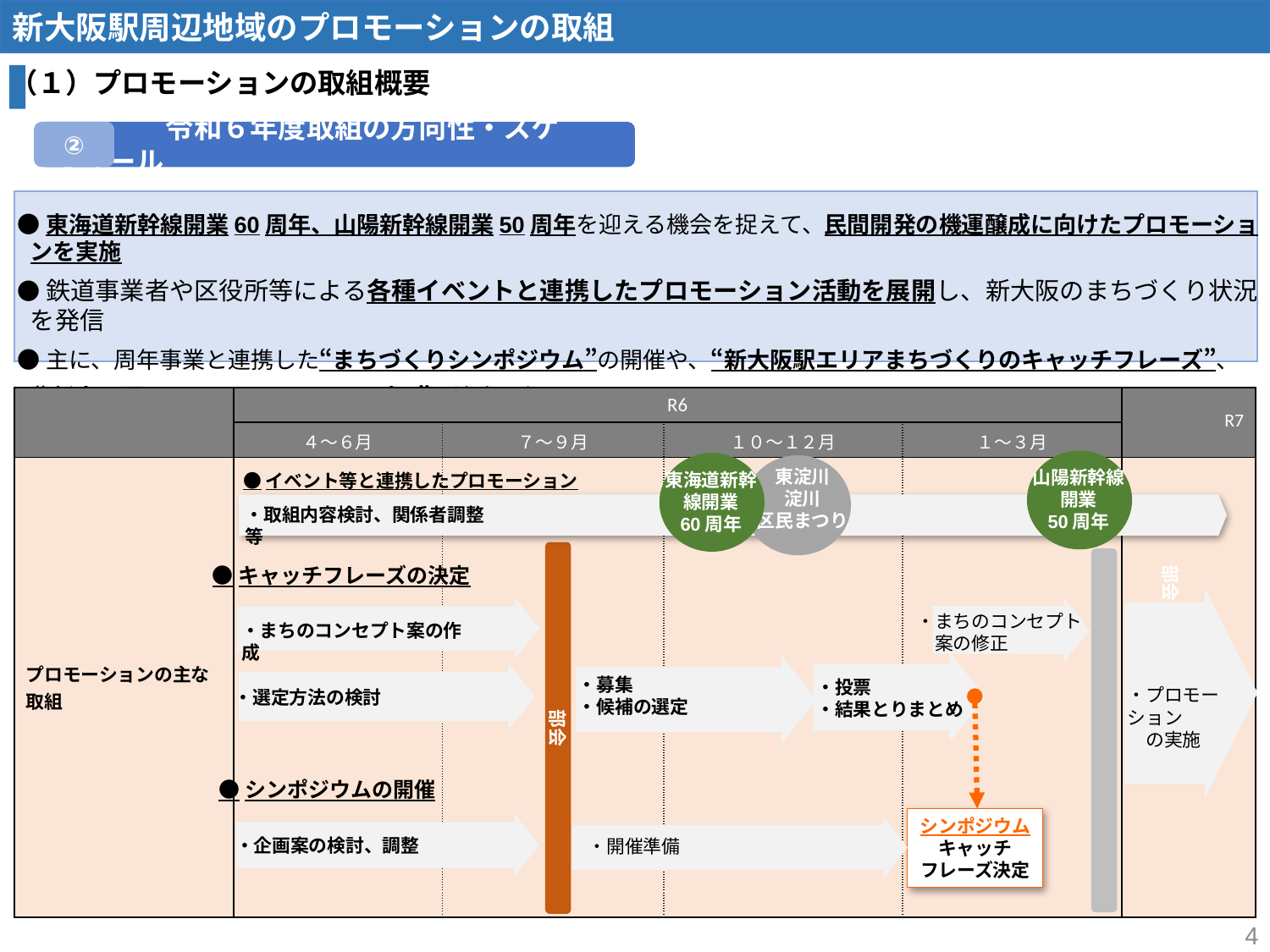

新大阪駅周辺地域のプロモーションの取組
（１）プロモーションの取組概要

②
　　　　令和６年度取組の方向性・スケジュール

●東海道新幹線開業60周年、山陽新幹線開業50周年を迎える機会を捉えて、民間開発の機運醸成に向けたプロモーションを実施
●鉄道事業者や区役所等による各種イベントと連携したプロモーション活動を展開し、新大阪のまちづくり状況を発信
●主に、周年事業と連携した“まちづくりシンポジウム”の開催や、“新大阪駅エリアまちづくりのキャッチフレーズ”、
   “新大阪駅エリアのまちのコンセプト”の決定を行う。
|  | R6 |  |  |  | R7 |
| --- | --- | --- | --- | --- | --- |
|  | ４～６月 | ７～９月 | １０～１２月 | １～３月 |  |
| プロモーションの主な取組 |  |  |  |  |  |

東淀川
淀川
区民まつり
山陽新幹線開業
50周年
東海道新幹線開業
60周年
●イベント等と連携したプロモーション

・取組内容検討、関係者調整等
部会
部会（予定）
●キャッチフレーズの決定

・プロモーション
　の実施

・まちのコンセプト
　案の修正

・まちのコンセプト案の作成

・投票
・結果とりまとめ

・募集
・候補の選定

・選定方法の検討
●シンポジウムの開催
シンポジウム
キャッチ
フレーズ決定

・企画案の検討、調整

・開催準備
4